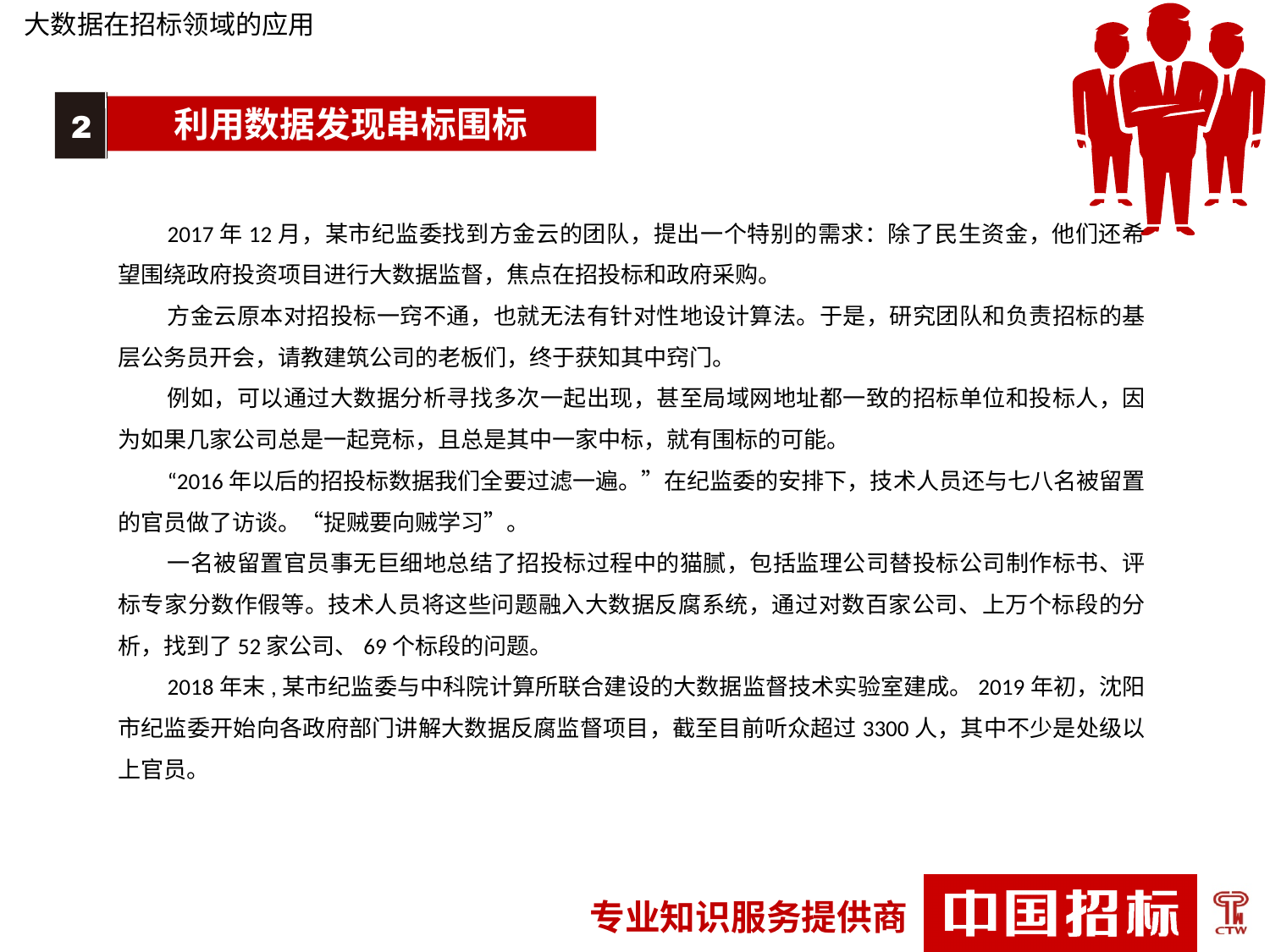

大数据在招标领域的应用
2

利用数据发现串标围标
2017年12月，某市纪监委找到方金云的团队，提出一个特别的需求：除了民生资金，他们还希望围绕政府投资项目进行大数据监督，焦点在招投标和政府采购。
方金云原本对招投标一窍不通，也就无法有针对性地设计算法。于是，研究团队和负责招标的基层公务员开会，请教建筑公司的老板们，终于获知其中窍门。
例如，可以通过大数据分析寻找多次一起出现，甚至局域网地址都一致的招标单位和投标人，因为如果几家公司总是一起竞标，且总是其中一家中标，就有围标的可能。
“2016年以后的招投标数据我们全要过滤一遍。”在纪监委的安排下，技术人员还与七八名被留置的官员做了访谈。“捉贼要向贼学习”。
一名被留置官员事无巨细地总结了招投标过程中的猫腻，包括监理公司替投标公司制作标书、评标专家分数作假等。技术人员将这些问题融入大数据反腐系统，通过对数百家公司、上万个标段的分析，找到了52家公司、69个标段的问题。
2018年末,某市纪监委与中科院计算所联合建设的大数据监督技术实验室建成。2019年初，沈阳市纪监委开始向各政府部门讲解大数据反腐监督项目，截至目前听众超过3300人，其中不少是处级以上官员。